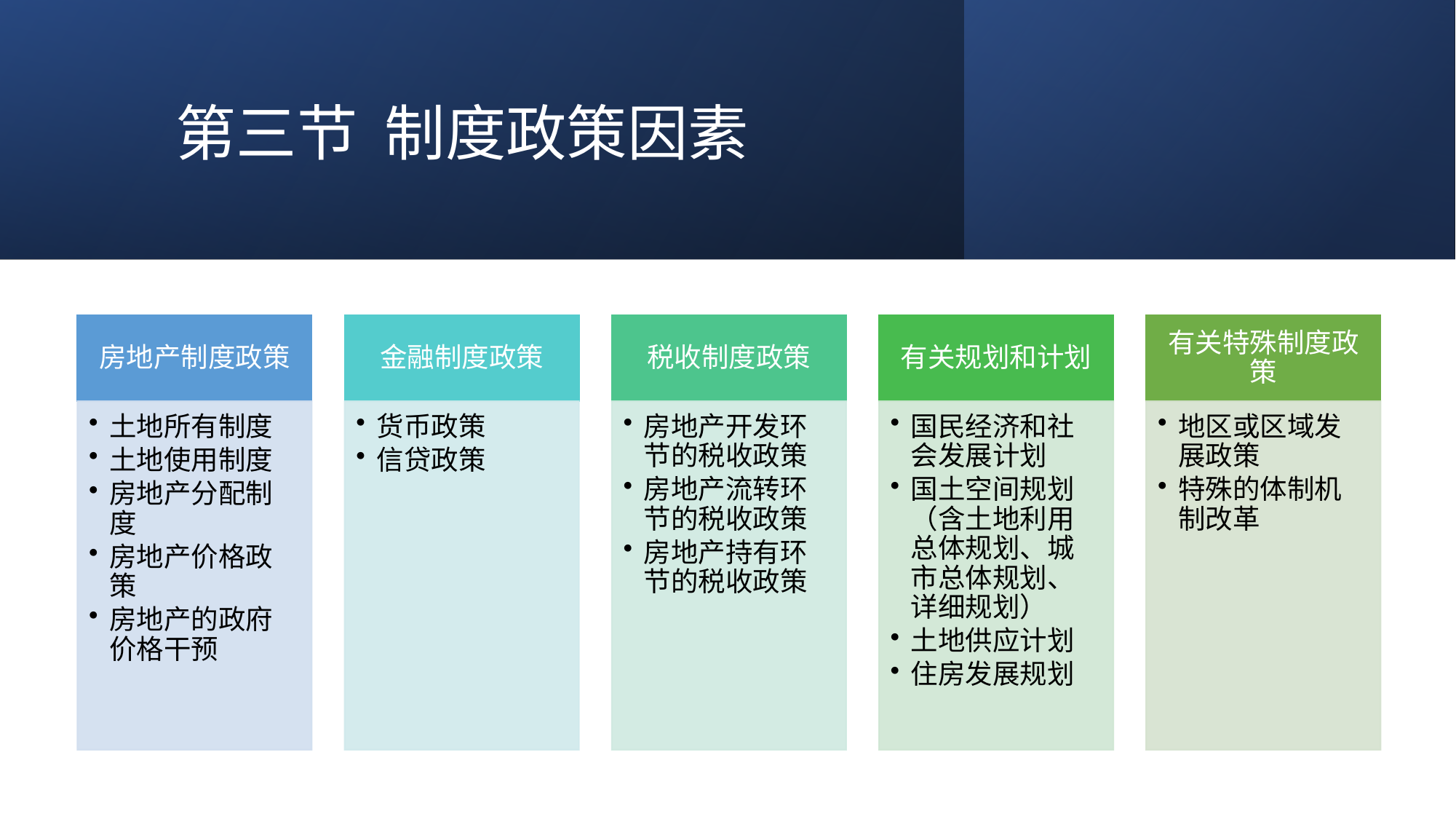

# 第三节  制度政策因素
房地产制度政策
土地所有制度
土地使用制度
房地产分配制度
房地产价格政策
房地产的政府价格干预
金融制度政策
货币政策
信贷政策
税收制度政策
房地产开发环节的税收政策
房地产流转环节的税收政策
房地产持有环节的税收政策
有关规划和计划
国民经济和社会发展计划
国土空间规划（含土地利用总体规划、城市总体规划、详细规划）
土地供应计划
住房发展规划
有关特殊制度政策
地区或区域发展政策
特殊的体制机制改革